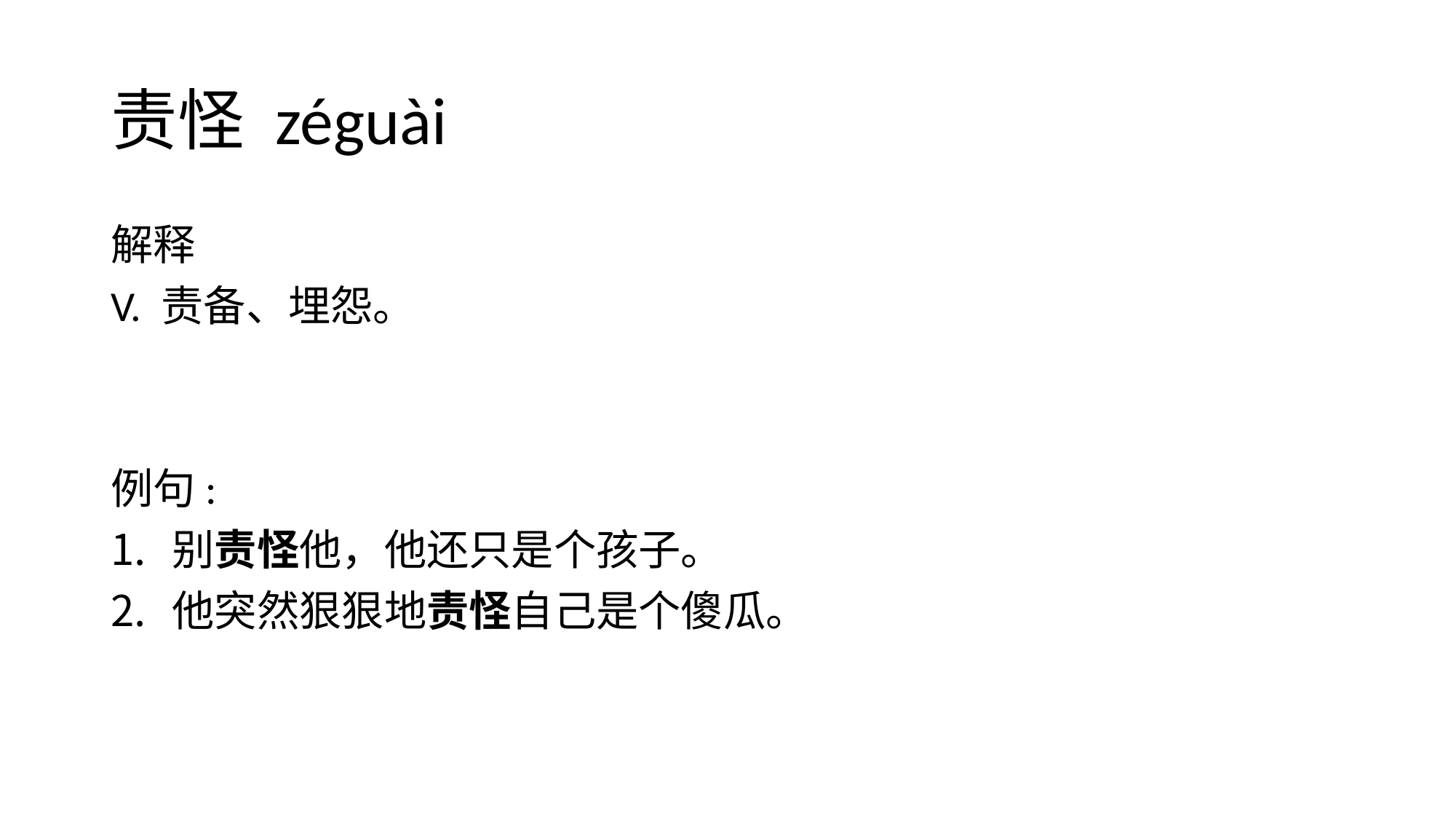

# 责怪 zéguài
解释
V. 责备、埋怨。

例句:
别责怪他，他还只是个孩子。
他突然狠狠地责怪自己是个傻瓜。